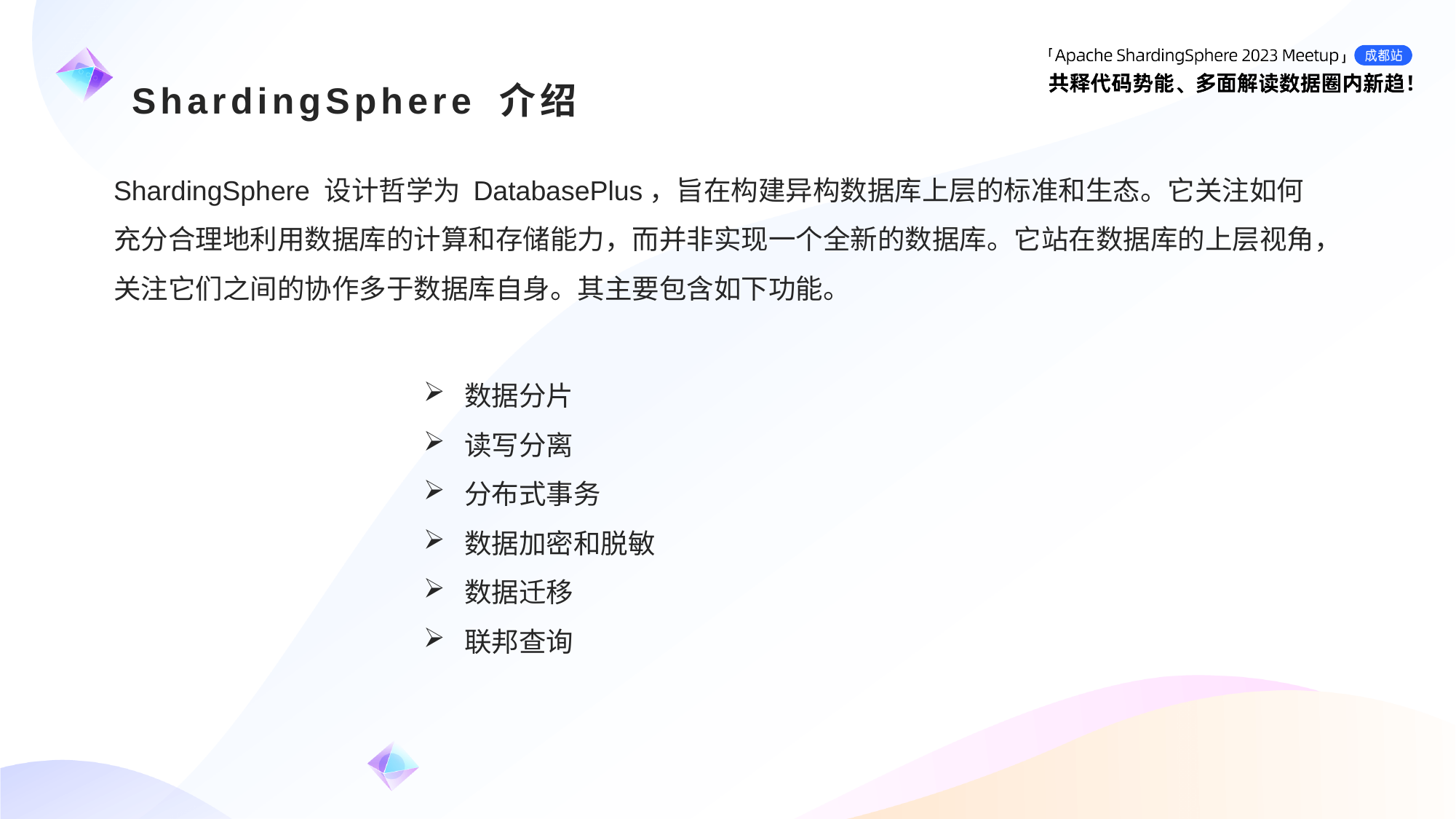

e7d195523061f1c0c2b73831c94a3edc981f60e396d3e182073EE1468018468A7F192AE5E5CD515B6C3125F8AF6E4EE646174E8CF0B46FD19828DCE8CDA3B3A044A74F0E769C5FA8CB87AB6FC303C8BA3785FAC64AF5424764E128FECAE4CC727650C04623638EBB0E38E204334561D5C6A1F0CAD760F6FBB7D9E209A4CCD06739B0CBDF42479AA5F56606813F7B2771
ShardingSphere 介绍
ShardingSphere 设计哲学为 DatabasePlus，旨在构建异构数据库上层的标准和生态。它关注如何
充分合理地利用数据库的计算和存储能力，而并非实现一个全新的数据库。它站在数据库的上层视角，
关注它们之间的协作多于数据库自身。其主要包含如下功能。
数据分片
读写分离
分布式事务
数据加密和脱敏
数据迁移
联邦查询